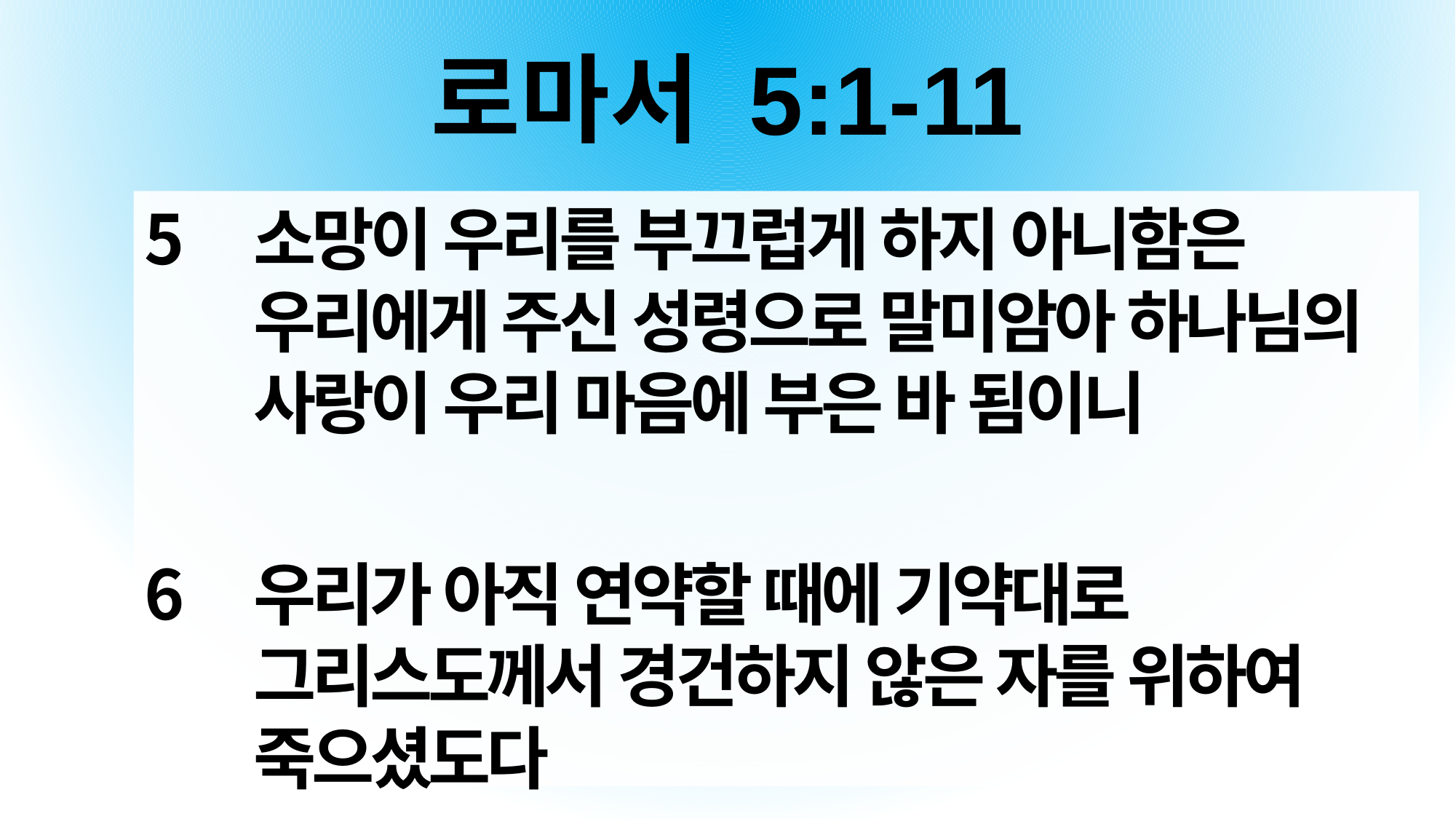

# 로마서 5:1-11
소망이 우리를 부끄럽게 하지 아니함은 우리에게 주신 성령으로 말미암아 하나님의 사랑이 우리 마음에 부은 바 됨이니

우리가 아직 연약할 때에 기약대로 그리스도께서 경건하지 않은 자를 위하여 죽으셨도다